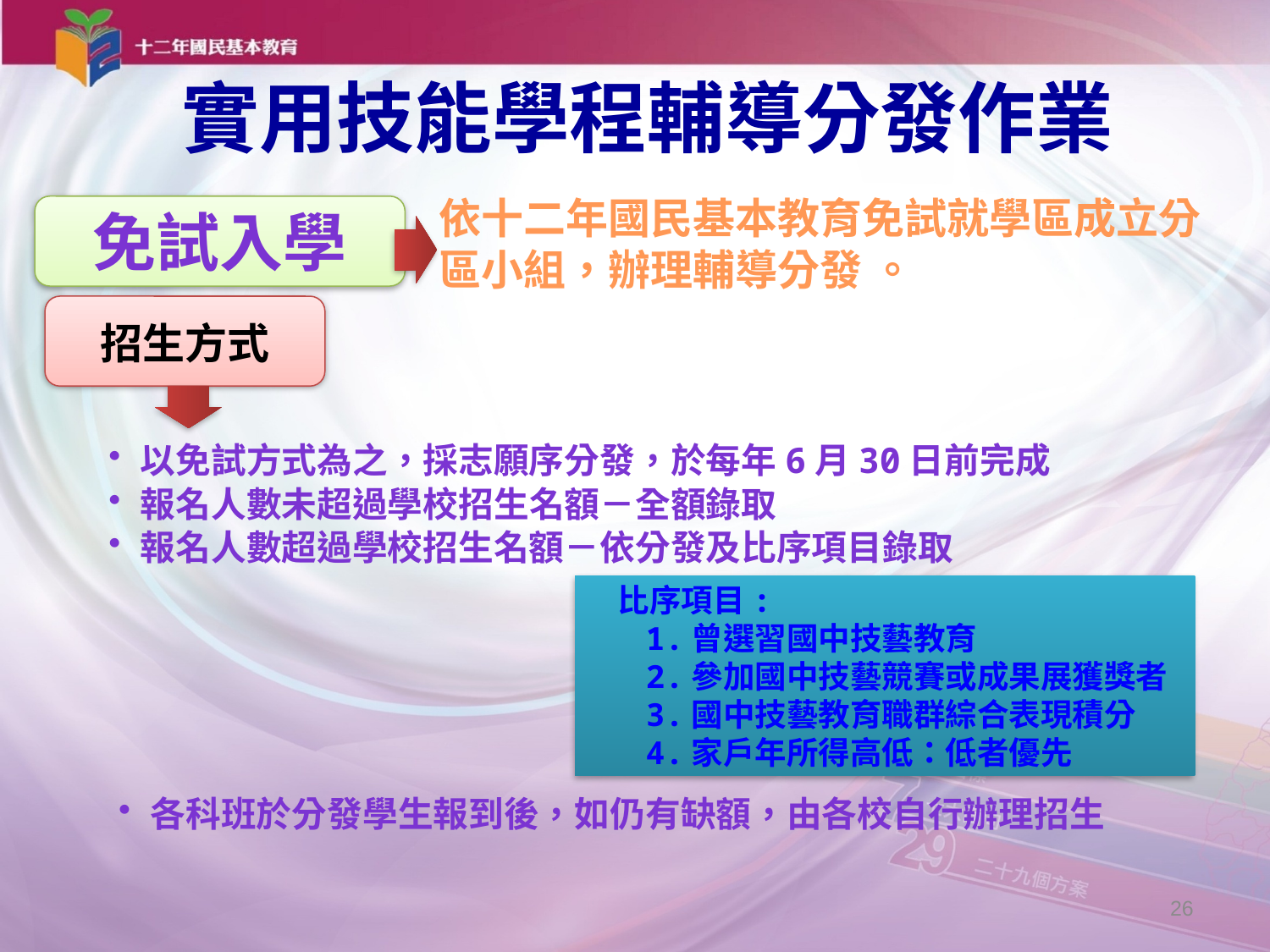

實用技能學程輔導分發作業
依十二年國民基本教育免試就學區成立分
區小組，辦理輔導分發 。

免試入學

招生方式

以免試方式為之，採志願序分發，於每年6月30日前完成
報名人數未超過學校招生名額－全額錄取
報名人數超過學校招生名額－依分發及比序項目錄取

   比序項目:
   1.曾選習國中技藝教育
   2.參加國中技藝競賽或成果展獲獎者
   3.國中技藝教育職群綜合表現積分
   4.家戶年所得高低：低者優先
各科班於分發學生報到後，如仍有缺額，由各校自行辦理招生
26